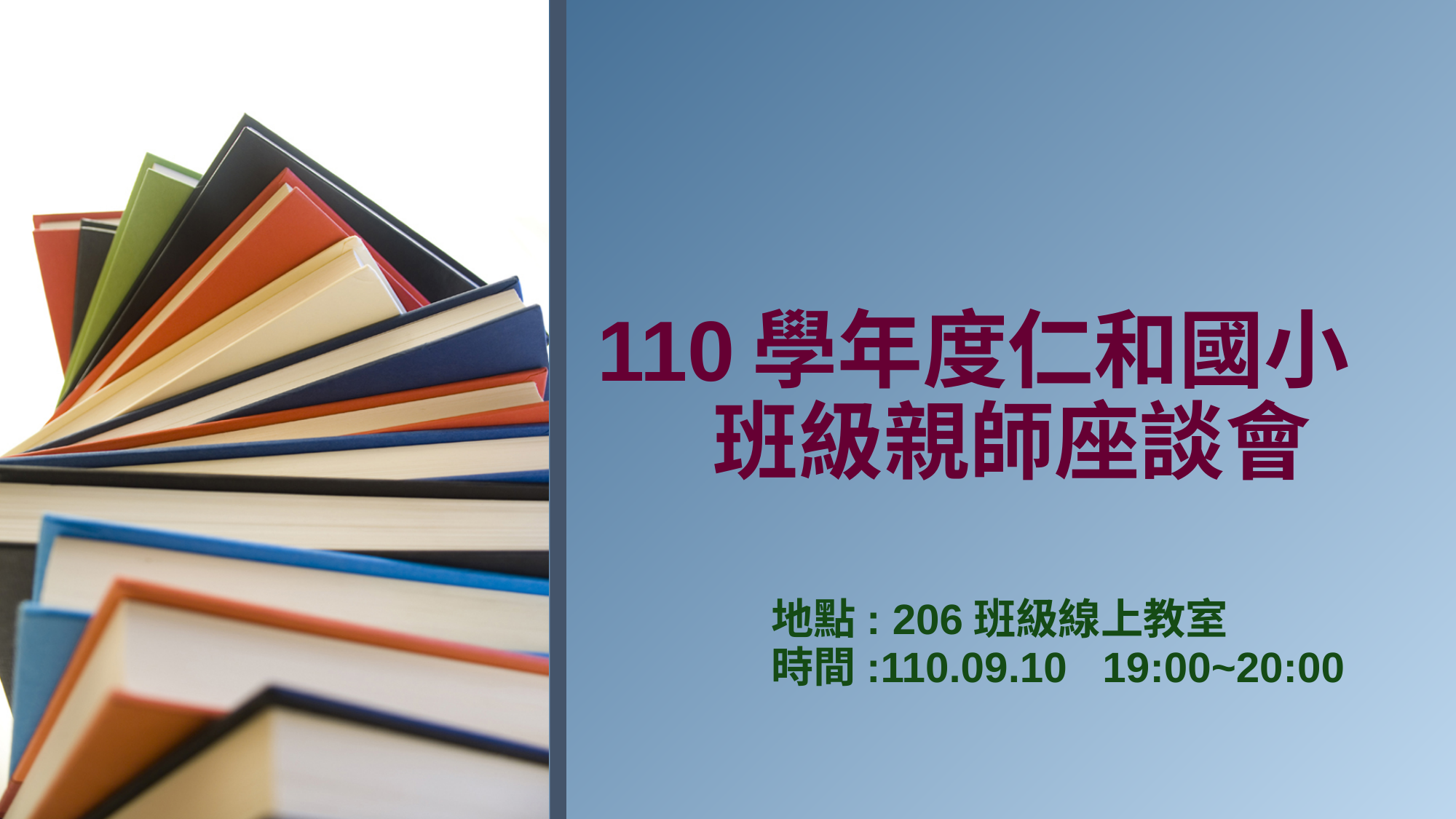

# 110學年度仁和國小 班級親師座談會
                 地點: 206班級線上教室
                 時間:110.09.10   19:00~20:00